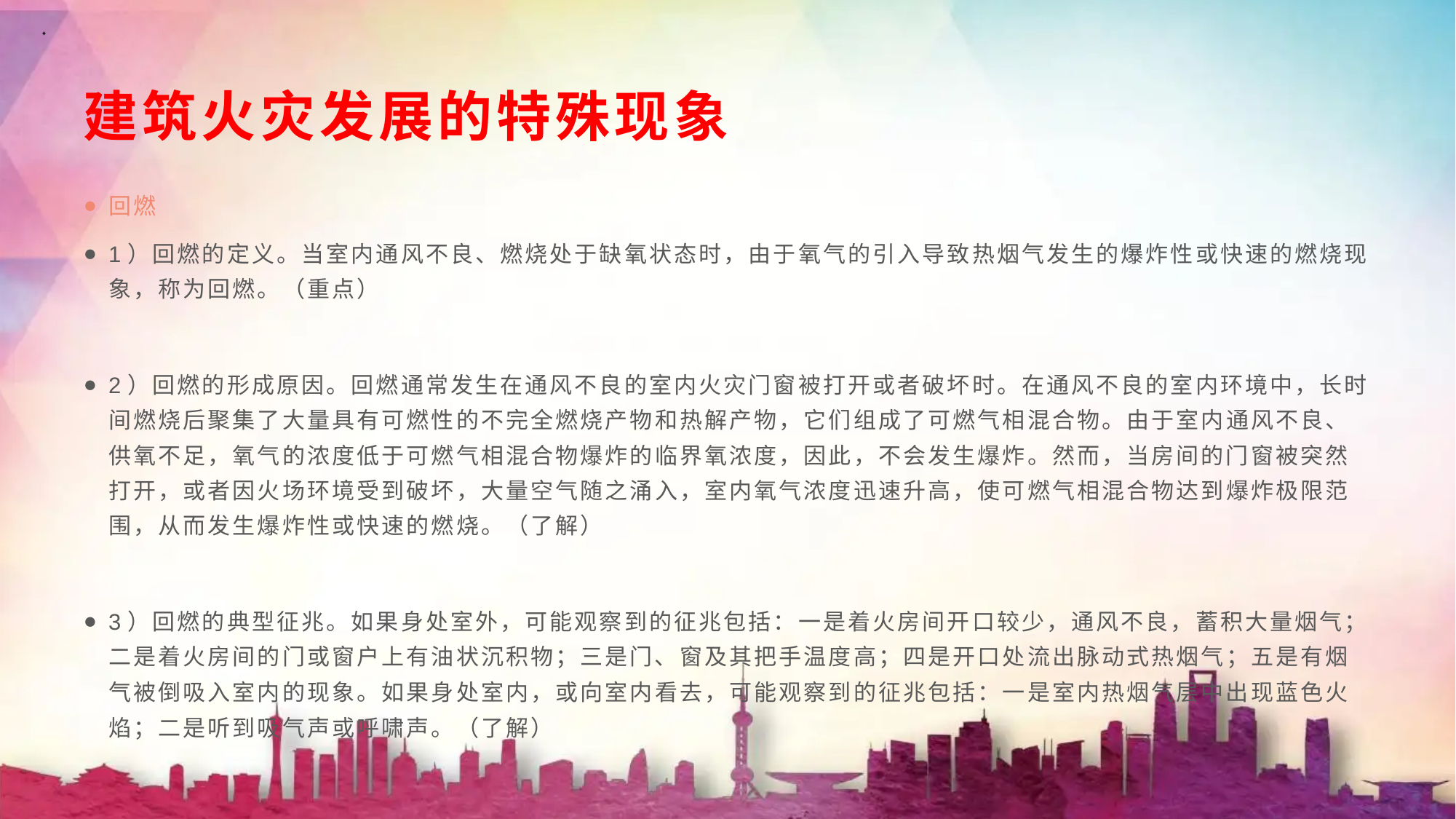

# 建筑火灾发展的特殊现象
回燃
1）回燃的定义。当室内通风不良、燃烧处于缺氧状态时，由于氧气的引入导致热烟气发生的爆炸性或快速的燃烧现象，称为回燃。（重点）

2）回燃的形成原因。回燃通常发生在通风不良的室内火灾门窗被打开或者破坏时。在通风不良的室内环境中，长时间燃烧后聚集了大量具有可燃性的不完全燃烧产物和热解产物，它们组成了可燃气相混合物。由于室内通风不良、供氧不足，氧气的浓度低于可燃气相混合物爆炸的临界氧浓度，因此，不会发生爆炸。然而，当房间的门窗被突然打开，或者因火场环境受到破坏，大量空气随之涌入，室内氧气浓度迅速升高，使可燃气相混合物达到爆炸极限范围，从而发生爆炸性或快速的燃烧。（了解）

3）回燃的典型征兆。如果身处室外，可能观察到的征兆包括：一是着火房间开口较少，通风不良，蓄积大量烟气；二是着火房间的门或窗户上有油状沉积物；三是门、窗及其把手温度高；四是开口处流出脉动式热烟气；五是有烟气被倒吸入室内的现象。如果身处室内，或向室内看去，可能观察到的征兆包括：一是室内热烟气层中出现蓝色火焰；二是听到吸气声或呼啸声。（了解）